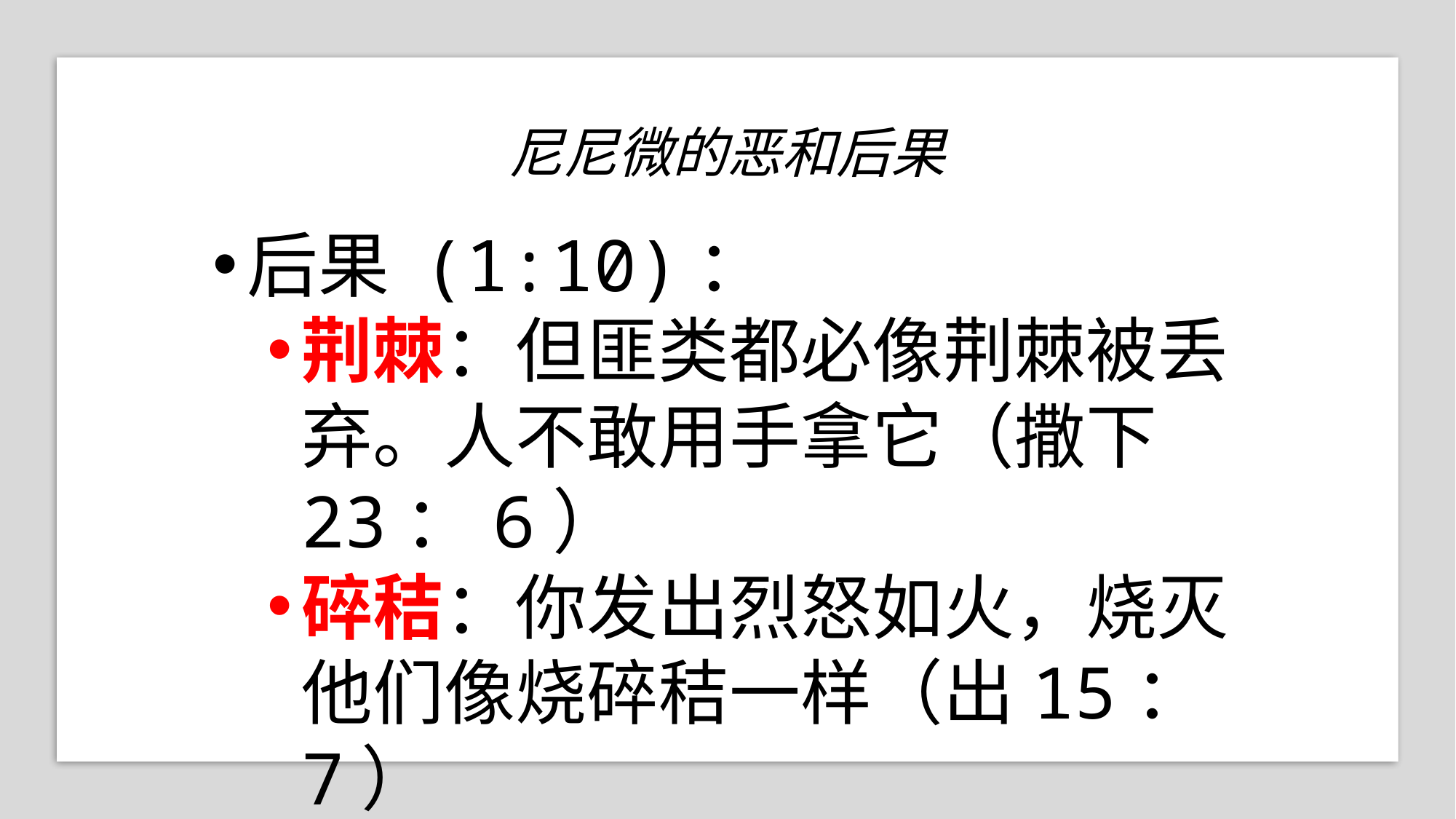

尼尼微的恶和后果

后果 (1:10)：
荆棘：但匪类都必像荆棘被丢弃。人不敢用手拿它（撒下23：6）
碎秸：你发出烈怒如火，烧灭他们像烧碎秸一样（出15：7）
23